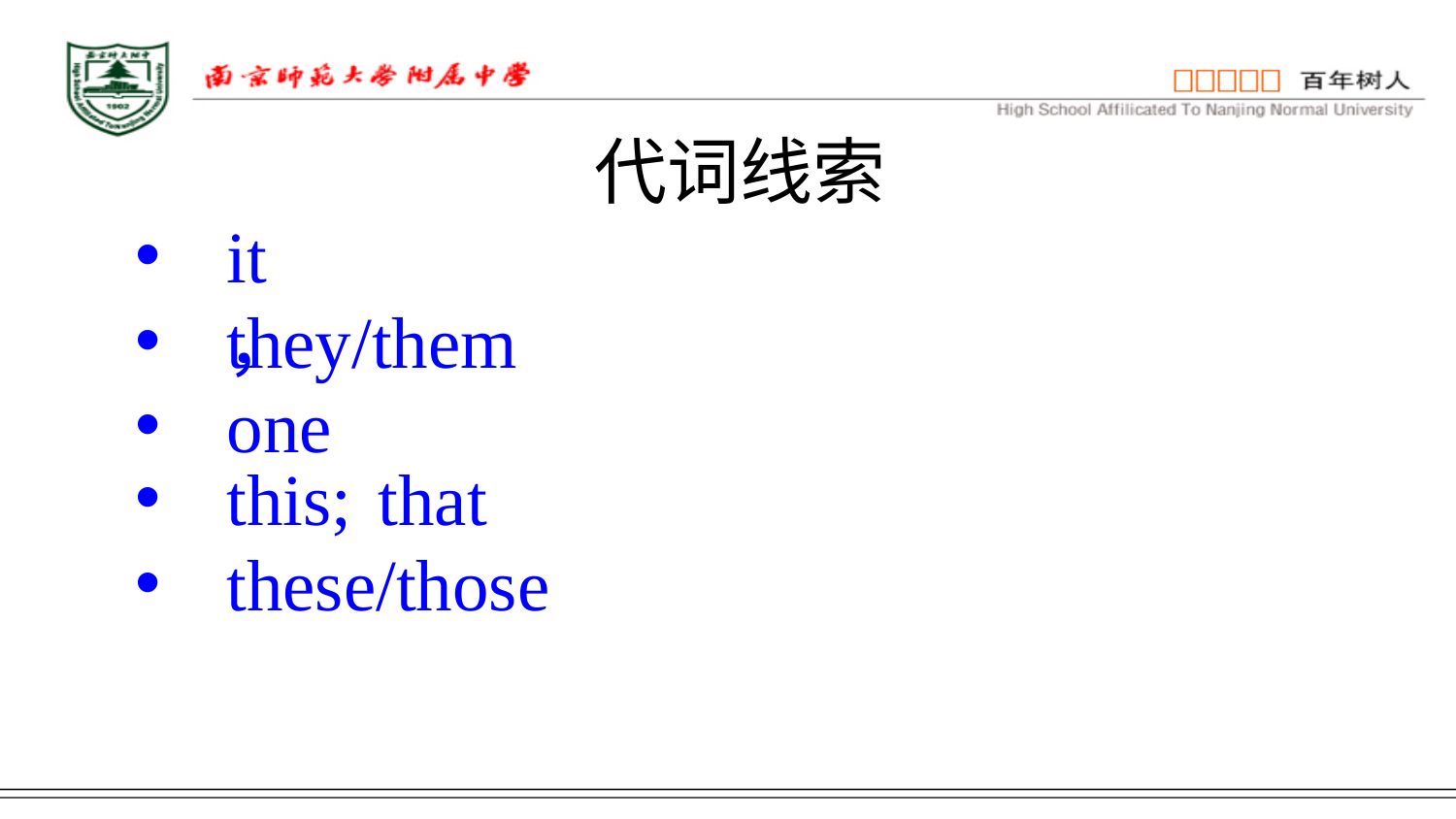

代词线索

it，
they/them
one
this;
that
these/those